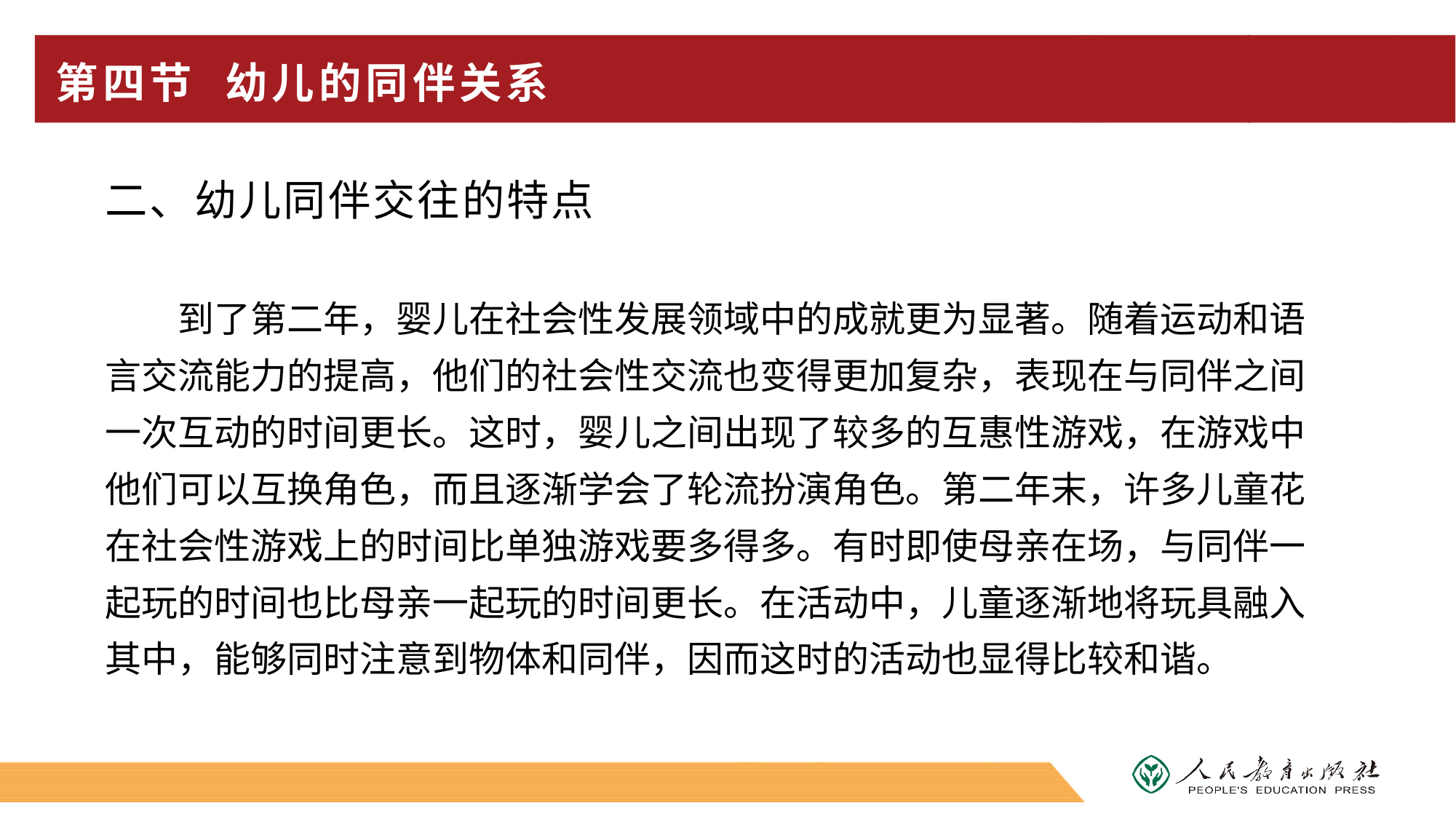

# 第四节  幼儿的同伴关系
二、幼儿同伴交往的特点
到了第二年，婴儿在社会性发展领域中的成就更为显著。随着运动和语言交流能力的提高，他们的社会性交流也变得更加复杂，表现在与同伴之间一次互动的时间更长。这时，婴儿之间出现了较多的互惠性游戏，在游戏中他们可以互换角色，而且逐渐学会了轮流扮演角色。第二年末，许多儿童花在社会性游戏上的时间比单独游戏要多得多。有时即使母亲在场，与同伴一起玩的时间也比母亲一起玩的时间更长。在活动中，儿童逐渐地将玩具融入其中，能够同时注意到物体和同伴，因而这时的活动也显得比较和谐。